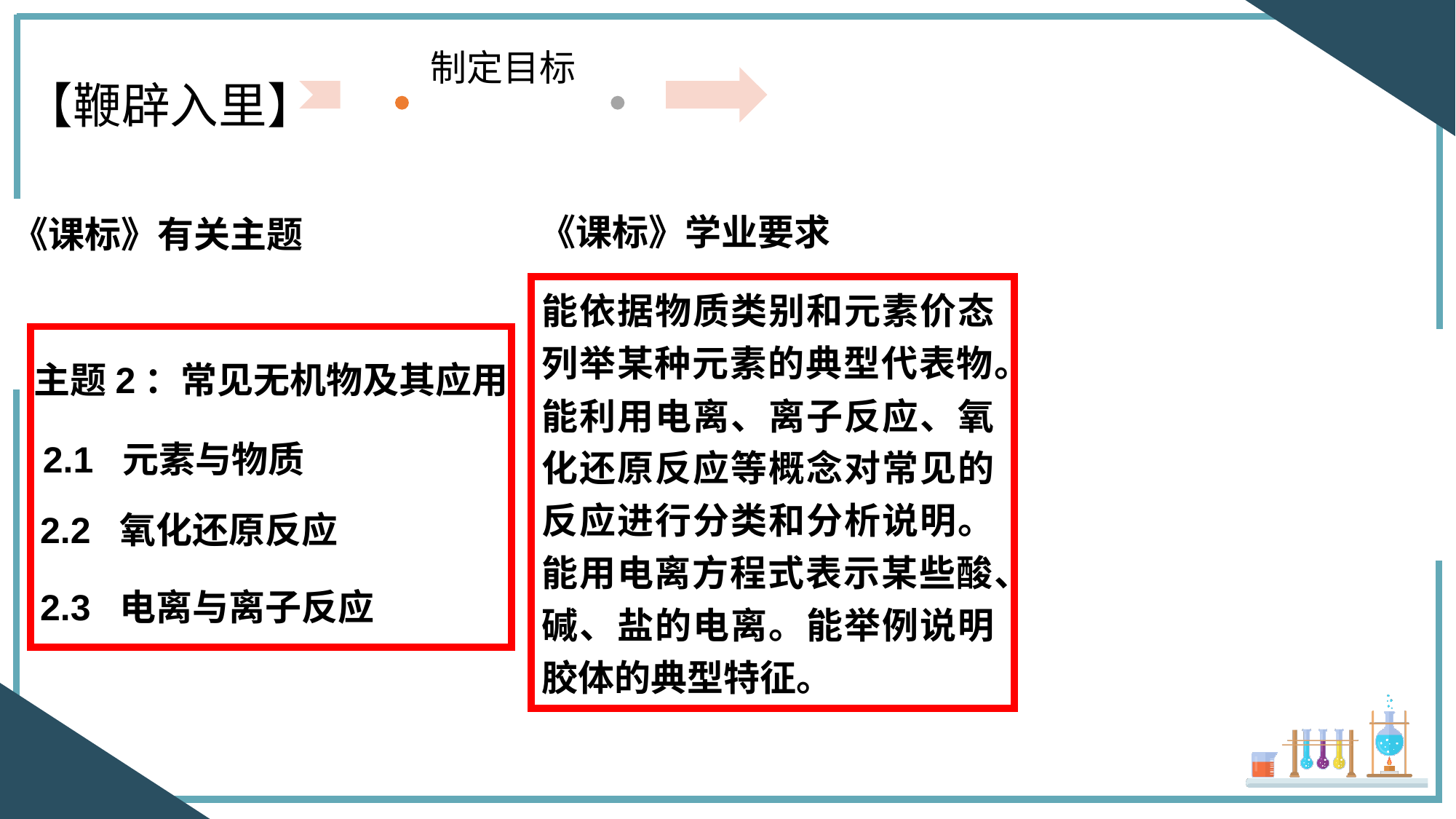

制定目标

【鞭辟入里】

《课标》学业要求
《课标》有关主题
能依据物质类别和元素价态列举某种元素的典型代表物。能利用电离、离子反应、氧化还原反应等概念对常见的反应进行分类和分析说明。能用电离方程式表示某些酸、碱、盐的电离。能举例说明胶体的典型特征。

主题2：常见无机物及其应用

2.1  元素与物质
2.2  氧化还原反应

2.3  电离与离子反应